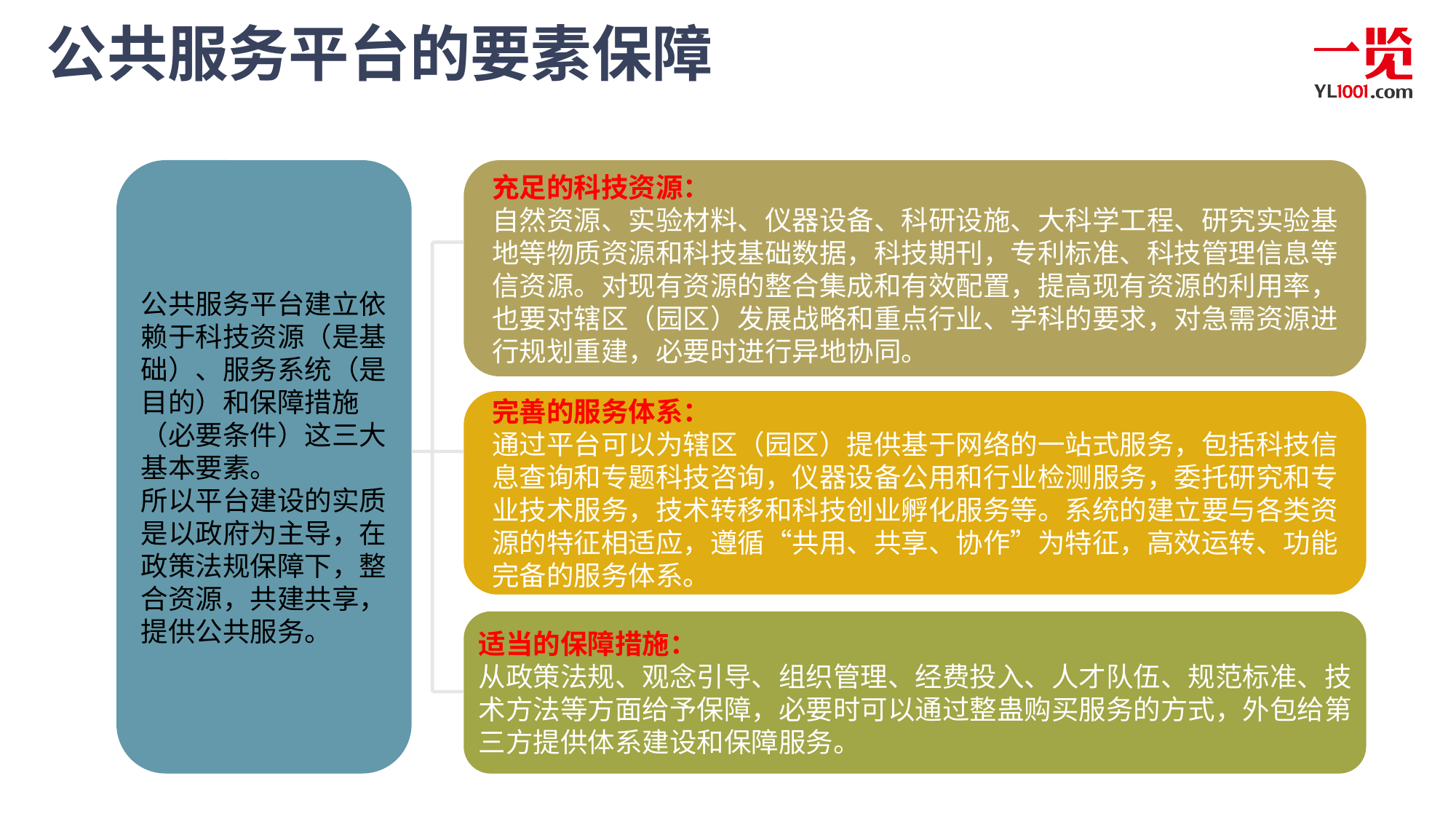

公共服务平台的要素保障
公共服务平台建立依赖于科技资源（是基础）、服务系统（是目的）和保障措施（必要条件）这三大基本要素。
所以平台建设的实质是以政府为主导，在政策法规保障下，整合资源，共建共享，提供公共服务。
充足的科技资源：
自然资源、实验材料、仪器设备、科研设施、大科学工程、研究实验基地等物质资源和科技基础数据，科技期刊，专利标准、科技管理信息等信资源。对现有资源的整合集成和有效配置，提高现有资源的利用率，也要对辖区（园区）发展战略和重点行业、学科的要求，对急需资源进行规划重建，必要时进行异地协同。

完善的服务体系：
通过平台可以为辖区（园区）提供基于网络的一站式服务，包括科技信息查询和专题科技咨询，仪器设备公用和行业检测服务，委托研究和专业技术服务，技术转移和科技创业孵化服务等。系统的建立要与各类资源的特征相适应，遵循“共用、共享、协作”为特征，高效运转、功能完备的服务体系。

适当的保障措施：
从政策法规、观念引导、组织管理、经费投入、人才队伍、规范标准、技术方法等方面给予保障，必要时可以通过整蛊购买服务的方式，外包给第三方提供体系建设和保障服务。